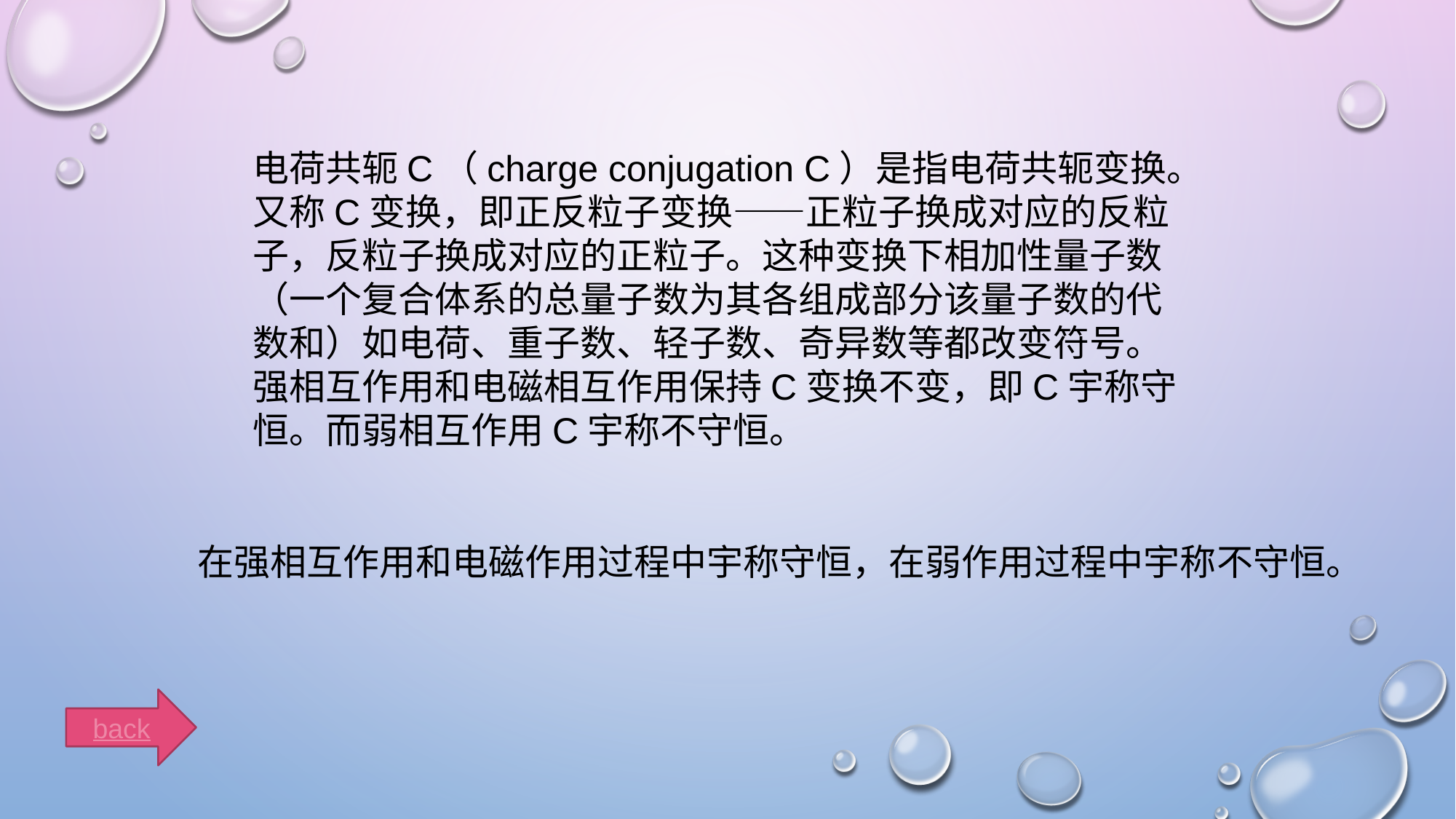

电荷共轭C（charge conjugation C）是指电荷共轭变换。又称C变换，即正反粒子变换——正粒子换成对应的反粒子，反粒子换成对应的正粒子。这种变换下相加性量子数（一个复合体系的总量子数为其各组成部分该量子数的代数和）如电荷、重子数、轻子数、奇异数等都改变符号。
强相互作用和电磁相互作用保持C变换不变，即C宇称守恒。而弱相互作用C宇称不守恒。

在强相互作用和电磁作用过程中宇称守恒，在弱作用过程中宇称不守恒。
back